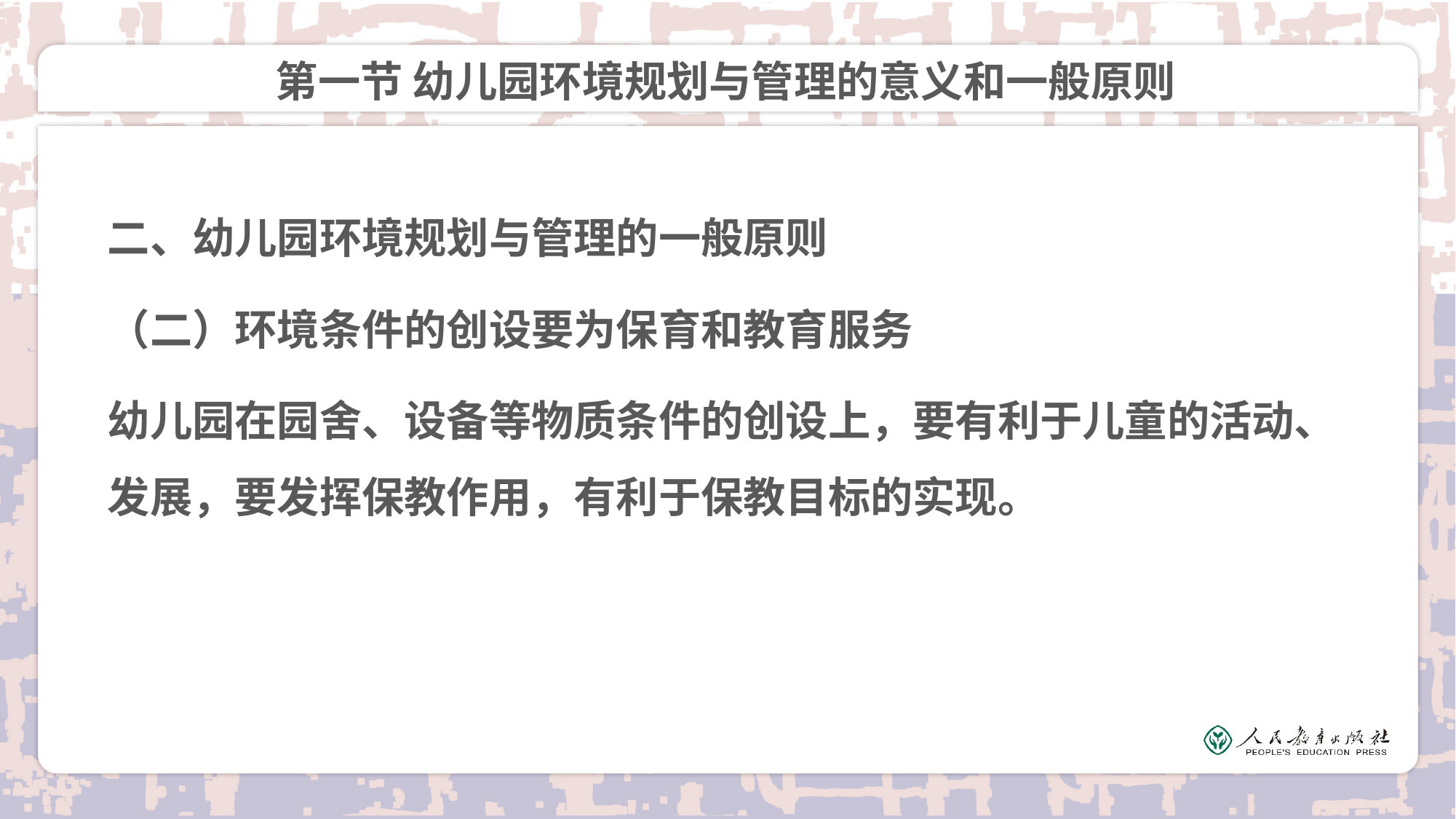

# 第一节 幼儿园环境规划与管理的意义和一般原则
二、幼儿园环境规划与管理的一般原则
（二）环境条件的创设要为保育和教育服务
幼儿园在园舍、设备等物质条件的创设上，要有利于儿童的活动、发展，要发挥保教作用，有利于保教目标的实现。